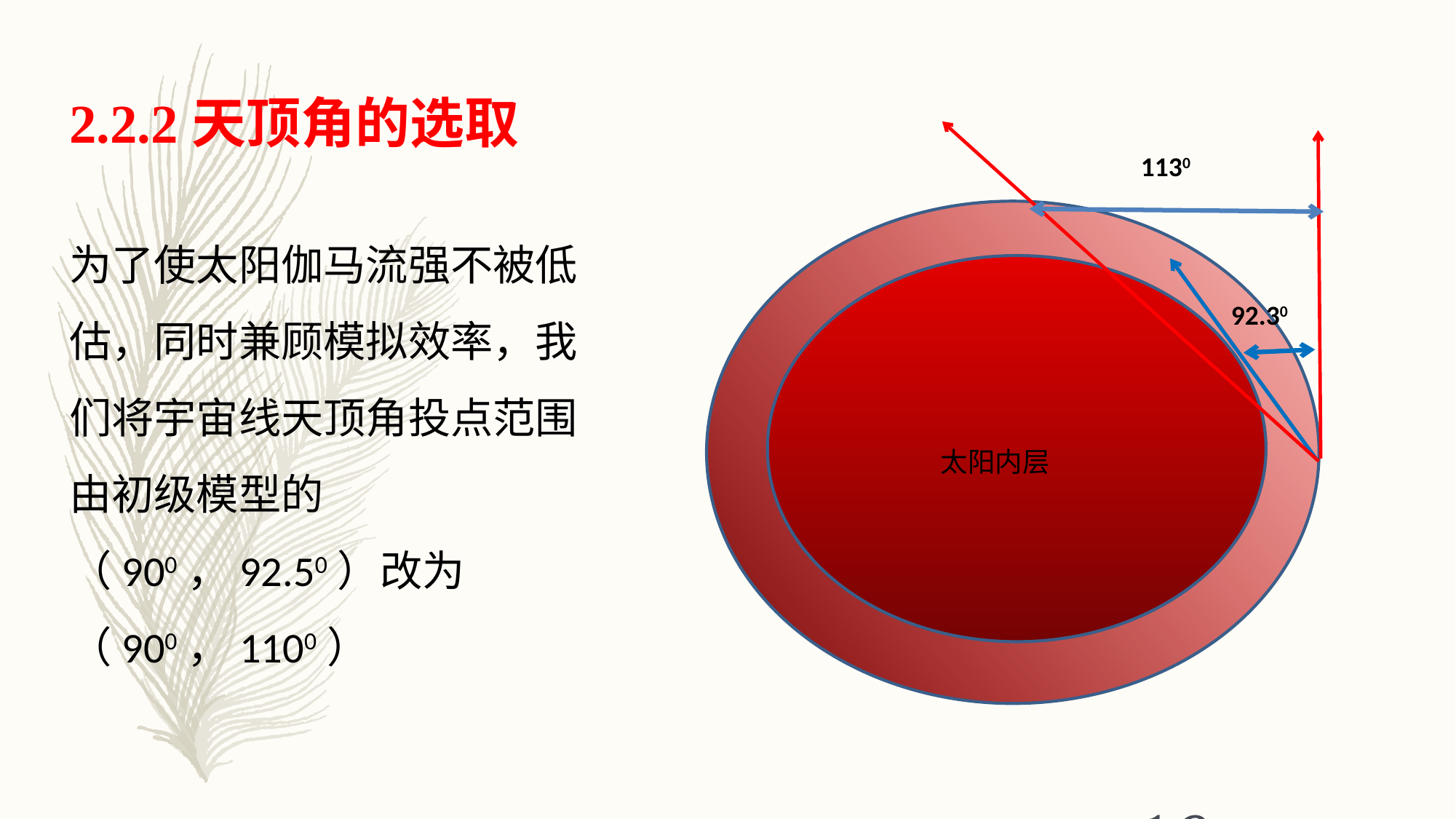

2.2.2天顶角的选取

太阳内层
1130
92.30
为了使太阳伽马流强不被低估，同时兼顾模拟效率，我们将宇宙线天顶角投点范围由初级模型的（900，92.50）改为（900，1100）

16